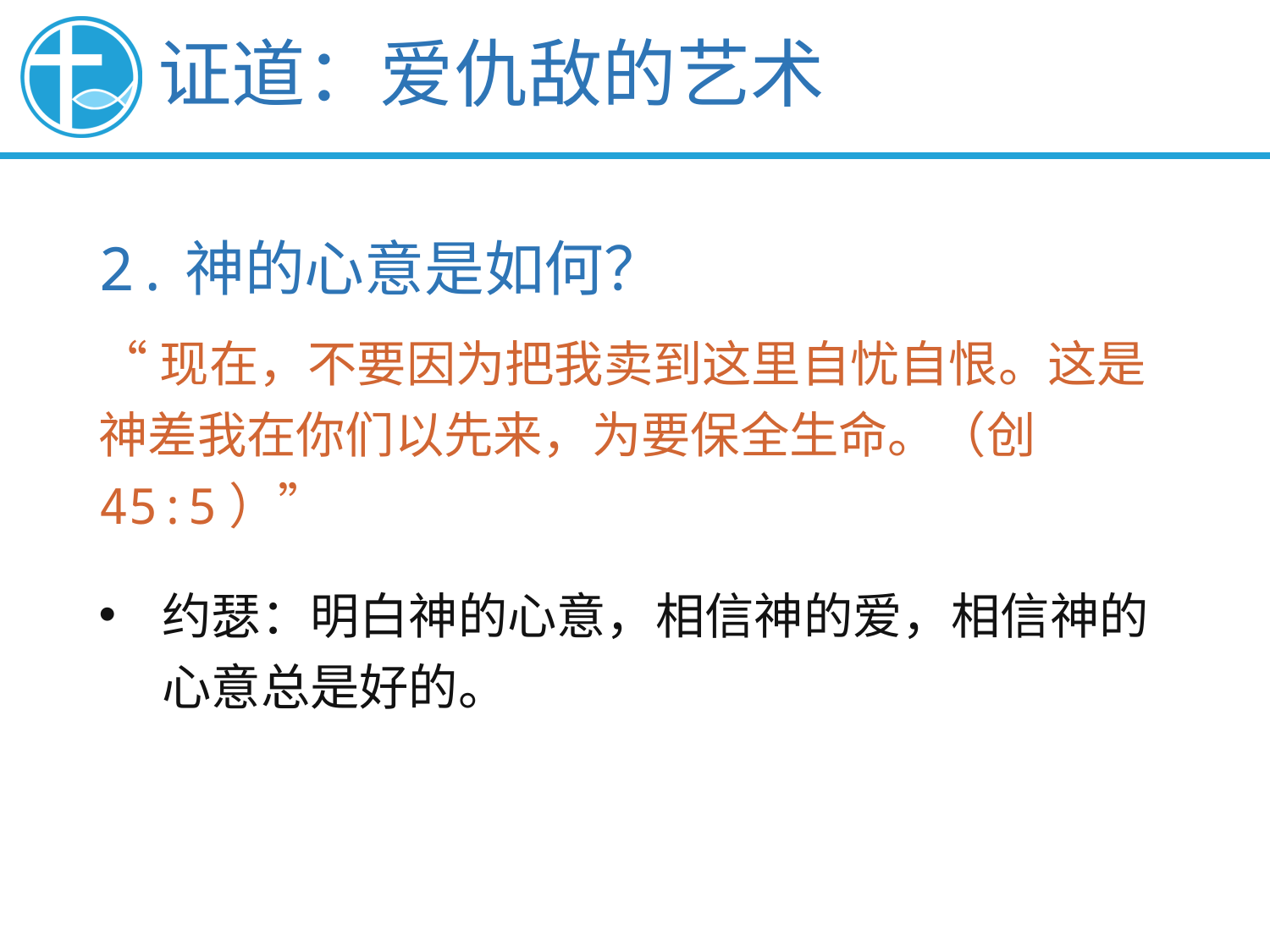

证道：爱仇敌的艺术
2.神的心意是如何？
“现在，不要因为把我卖到这里自忧自恨。这是神差我在你们以先来，为要保全生命。（创45:5）”
约瑟：明白神的心意，相信神的爱，相信神的心意总是好的。